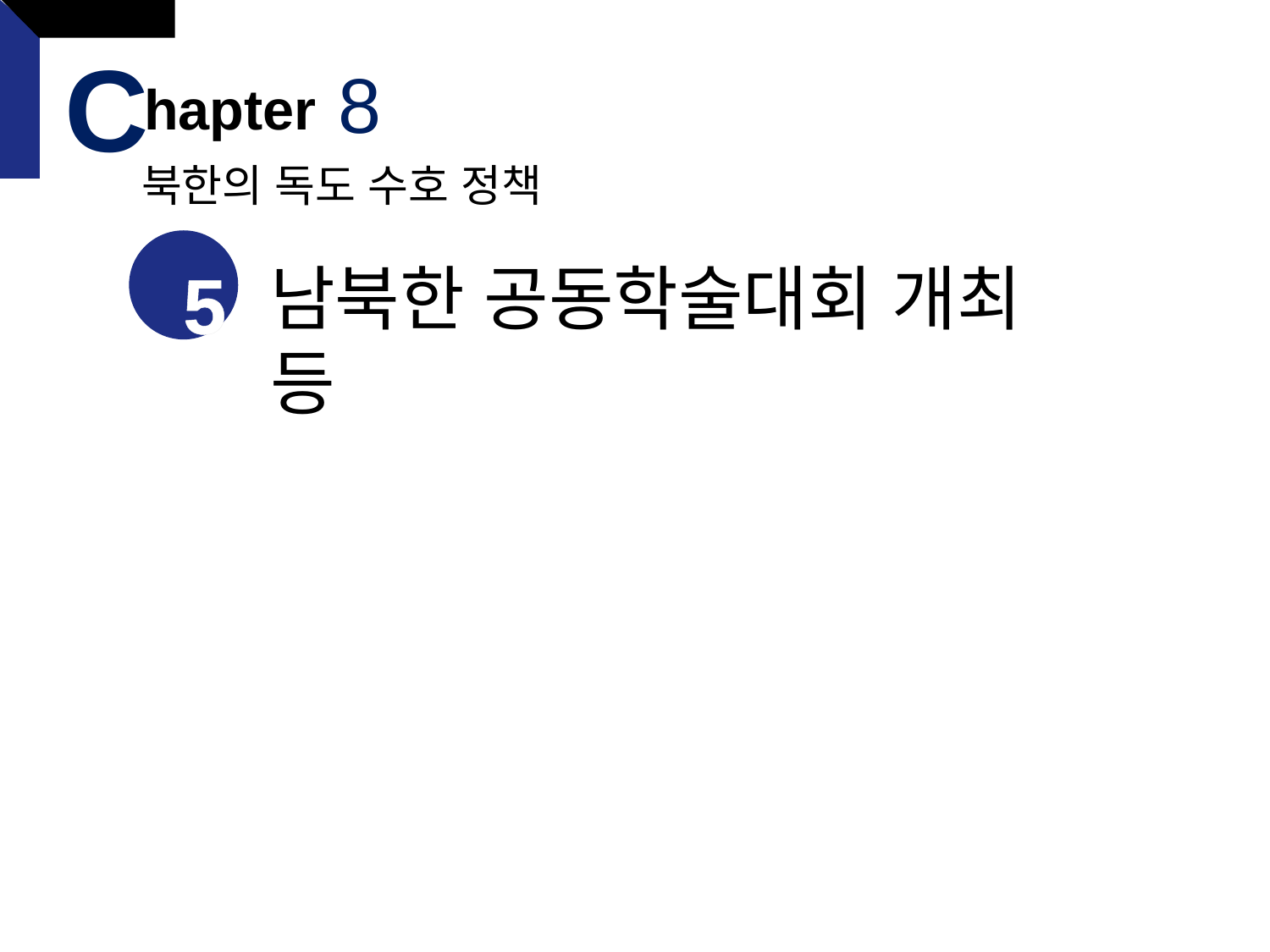

C
8
hapter
북한의 독도 수호 정책

5
남북한 공동학술대회 개최 등